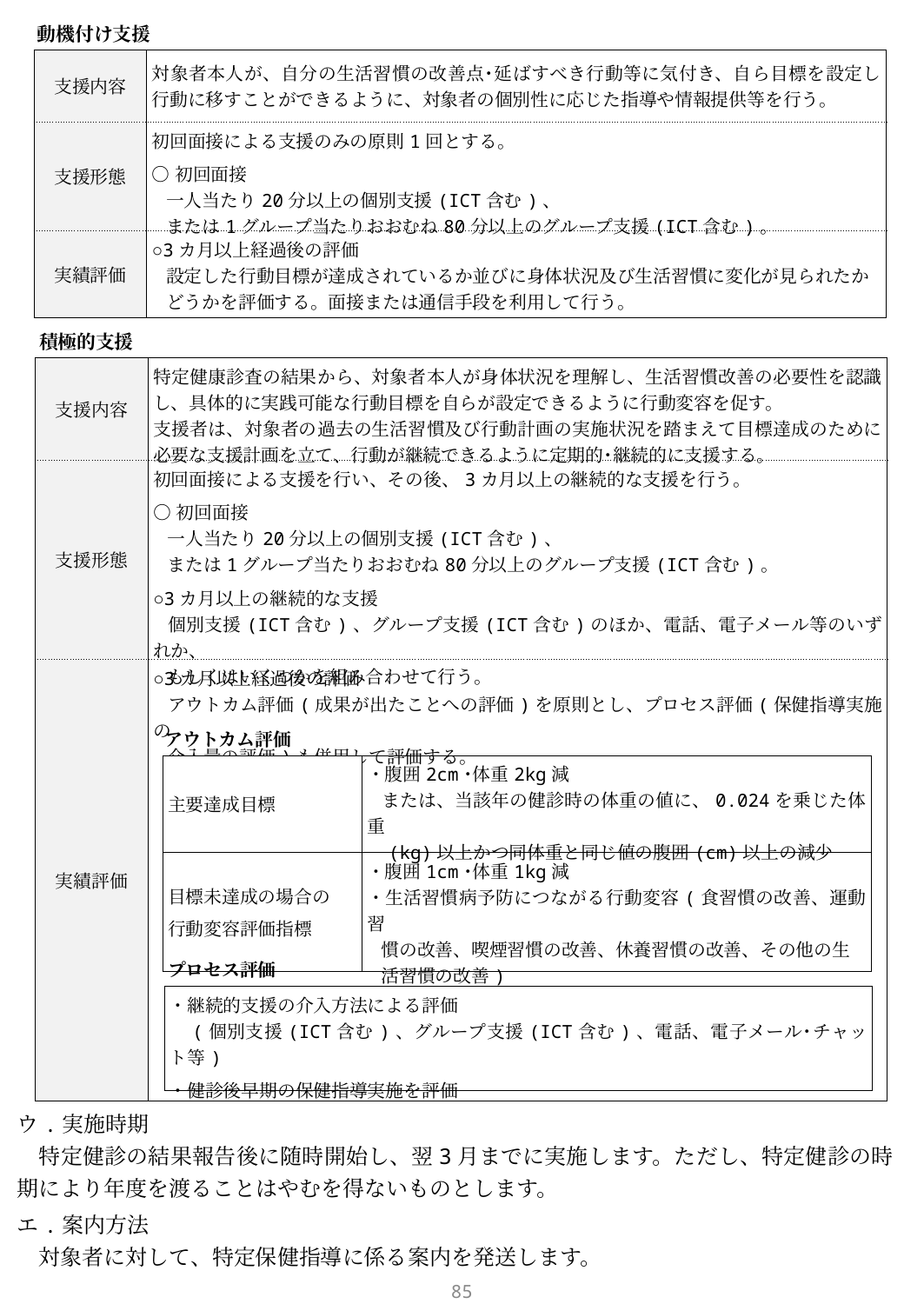

動機付け支援
| 支援内容 | 対象者本人が、自分の生活習慣の改善点･延ばすべき行動等に気付き、自ら目標を設定し行動に移すことができるように、対象者の個別性に応じた指導や情報提供等を行う。 |
| --- | --- |
| 支援形態 | 初回面接による支援のみの原則1回とする。 ○初回面接 一人当たり20分以上の個別支援(ICT含む)、 または1グループ当たりおおむね80分以上のグループ支援(ICT含む)。 |
| 実績評価 | ○3カ月以上経過後の評価 設定した行動目標が達成されているか並びに身体状況及び生活習慣に変化が見られたか どうかを評価する。面接または通信手段を利用して行う。 |
積極的支援
| 支援内容 | 特定健康診査の結果から、対象者本人が身体状況を理解し、生活習慣改善の必要性を認識し、具体的に実践可能な行動目標を自らが設定できるように行動変容を促す。 支援者は、対象者の過去の生活習慣及び行動計画の実施状況を踏まえて目標達成のために必要な支援計画を立て、行動が継続できるように定期的･継続的に支援する。 |
| --- | --- |
| 支援形態 | 初回面接による支援を行い、その後、3カ月以上の継続的な支援を行う。 ○初回面接 一人当たり20分以上の個別支援(ICT含む)、 または1グループ当たりおおむね80分以上のグループ支援(ICT含む)。 ○3カ月以上の継続的な支援 個別支援(ICT含む)、グループ支援(ICT含む)のほか、電話、電子メール等のいずれか、 もしくはいくつかを組み合わせて行う。 |
| 実績評価 | ○3カ月以上経過後の評価 アウトカム評価(成果が出たことへの評価)を原則とし、プロセス評価(保健指導実施の 介入量の評価)も併用して評価する。 |
アウトカム評価
| 主要達成目標 | ・腹囲2cm･体重2kg減 または、当該年の健診時の体重の値に、0.024を乗じた体重 (kg)以上かつ同体重と同じ値の腹囲(cm)以上の減少 |
| --- | --- |
| 目標未達成の場合の 行動変容評価指標 | ・腹囲1cm･体重1kg減 ・生活習慣病予防につながる行動変容(食習慣の改善、運動習 慣の改善、喫煙習慣の改善、休養習慣の改善、その他の生 活習慣の改善) |
プロセス評価
| ・継続的支援の介入方法による評価 (個別支援(ICT含む)、グループ支援(ICT含む)、電話、電子メール･チャット等) ・健診後早期の保健指導実施を評価 |
| --- |
ウ.実施時期
　特定健診の結果報告後に随時開始し、翌3月までに実施します。ただし、特定健診の時期により年度を渡ることはやむを得ないものとします。
エ.案内方法
　対象者に対して、特定保健指導に係る案内を発送します。
85